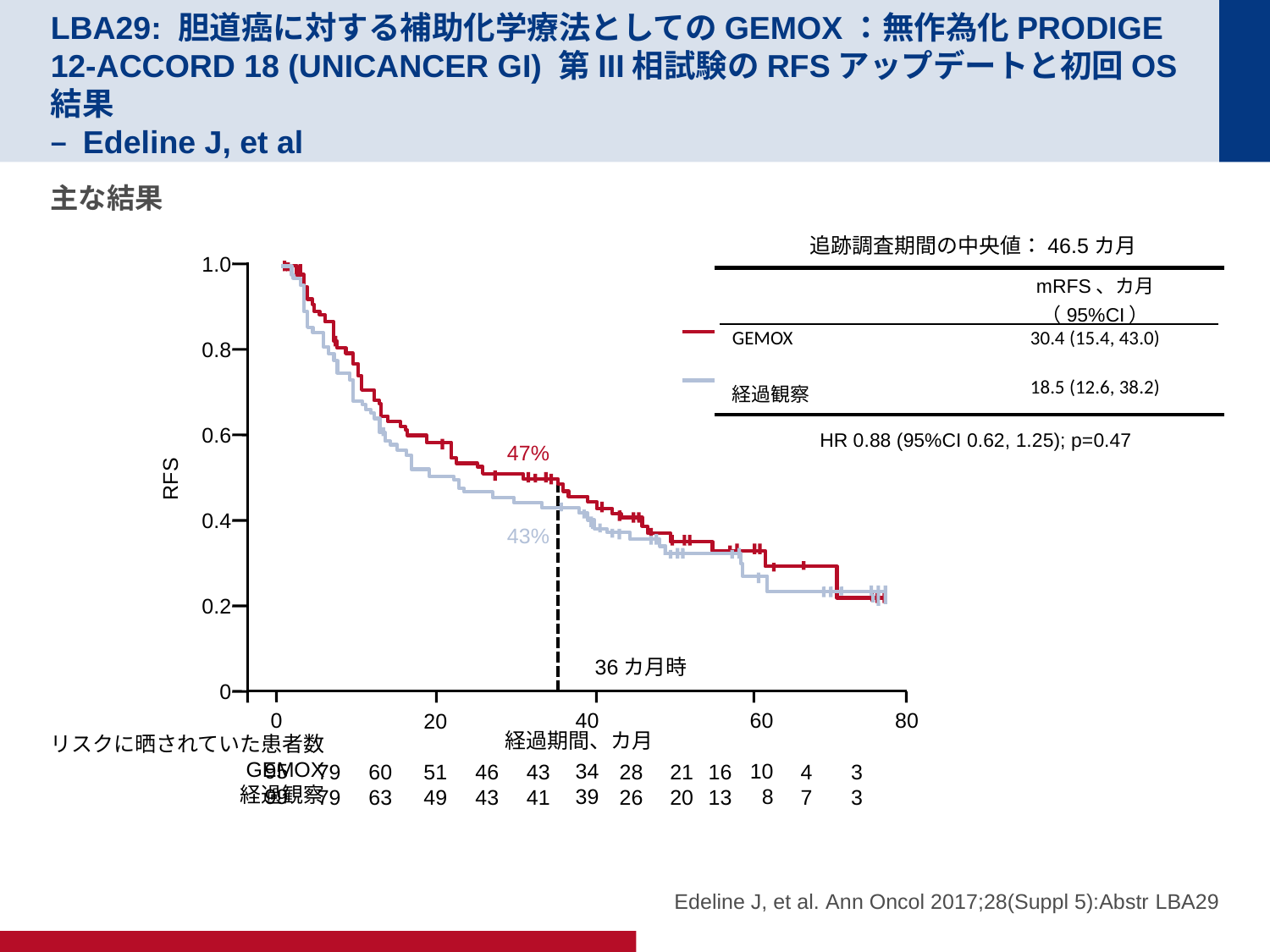

# LBA29: 胆道癌に対する補助化学療法としてのGEMOX：無作為化PRODIGE 12-ACCORD 18 (UNICANCER GI) 第III相試験のRFSアップデートと初回OS結果 – Edeline J, et al
主な結果
追跡調査期間の中央値：46.5カ月
1.0

0.8
0.6
47%
RFS
0.4
43%
0.2
36カ月時
0
0

95
99
40

34
39
60

10
8
80
20

51
49
経過期間、カ月
リスクに晒されていた患者数
GEMOX
経過観察
79
79
60
63
46
43
43
41
28
26
21
20
16
13
4
7
3
3
|  | mRFS、カ月（95%CI） |
| --- | --- |
| GEMOX | 30.4 (15.4, 43.0) |
| 経過観察 | 18.5 (12.6, 38.2) |
HR 0.88 (95%CI 0.62, 1.25); p=0.47
Edeline J, et al. Ann Oncol 2017;28(Suppl 5):Abstr LBA29